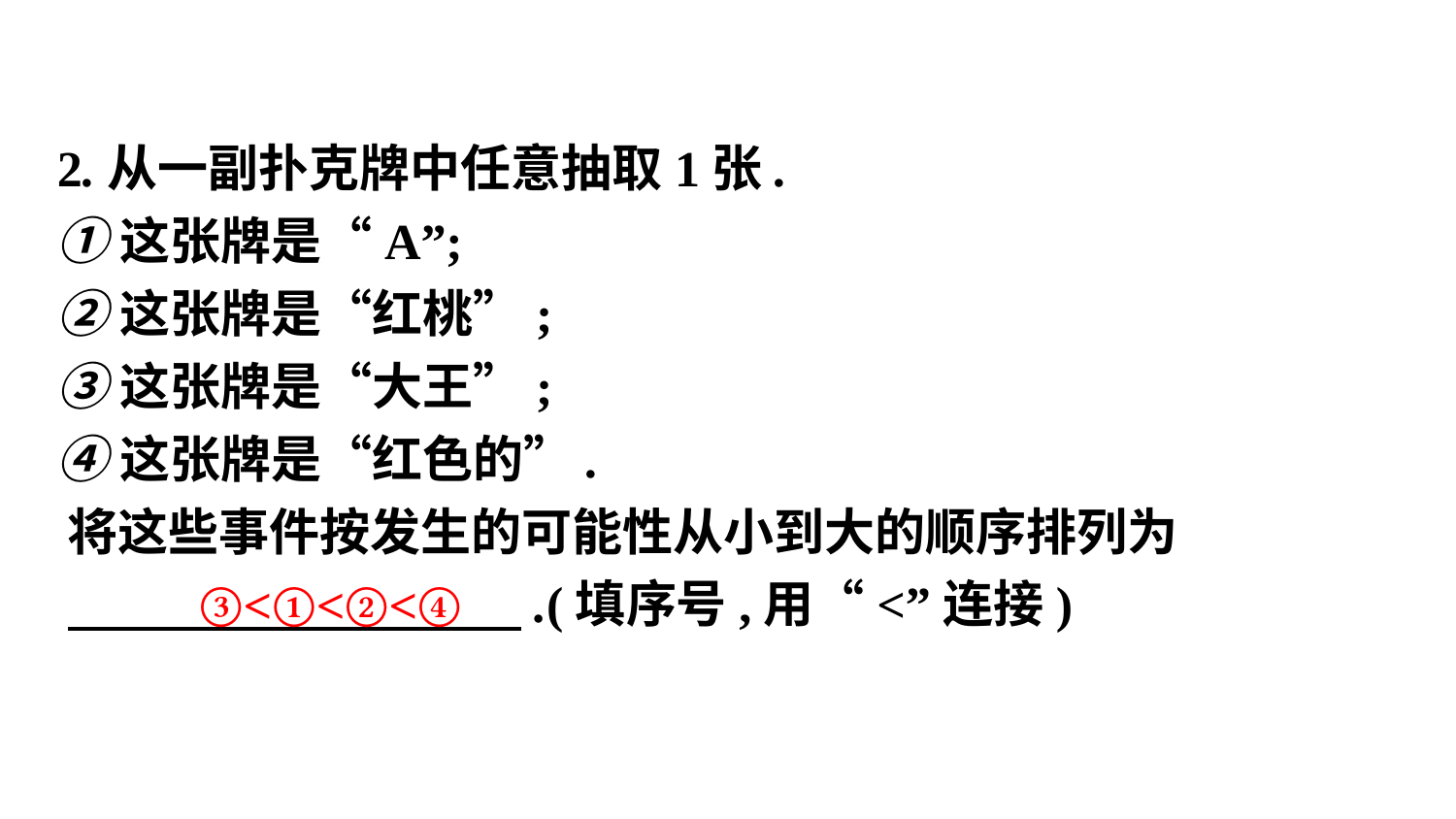

2.从一副扑克牌中任意抽取1张.
①这张牌是“A”;
②这张牌是“红桃”;
③这张牌是“大王”;
④这张牌是“红色的”.
将这些事件按发生的可能性从小到大的顺序排列为
　　　　　　　　　.(填序号,用“<”连接)

③<①<②<④